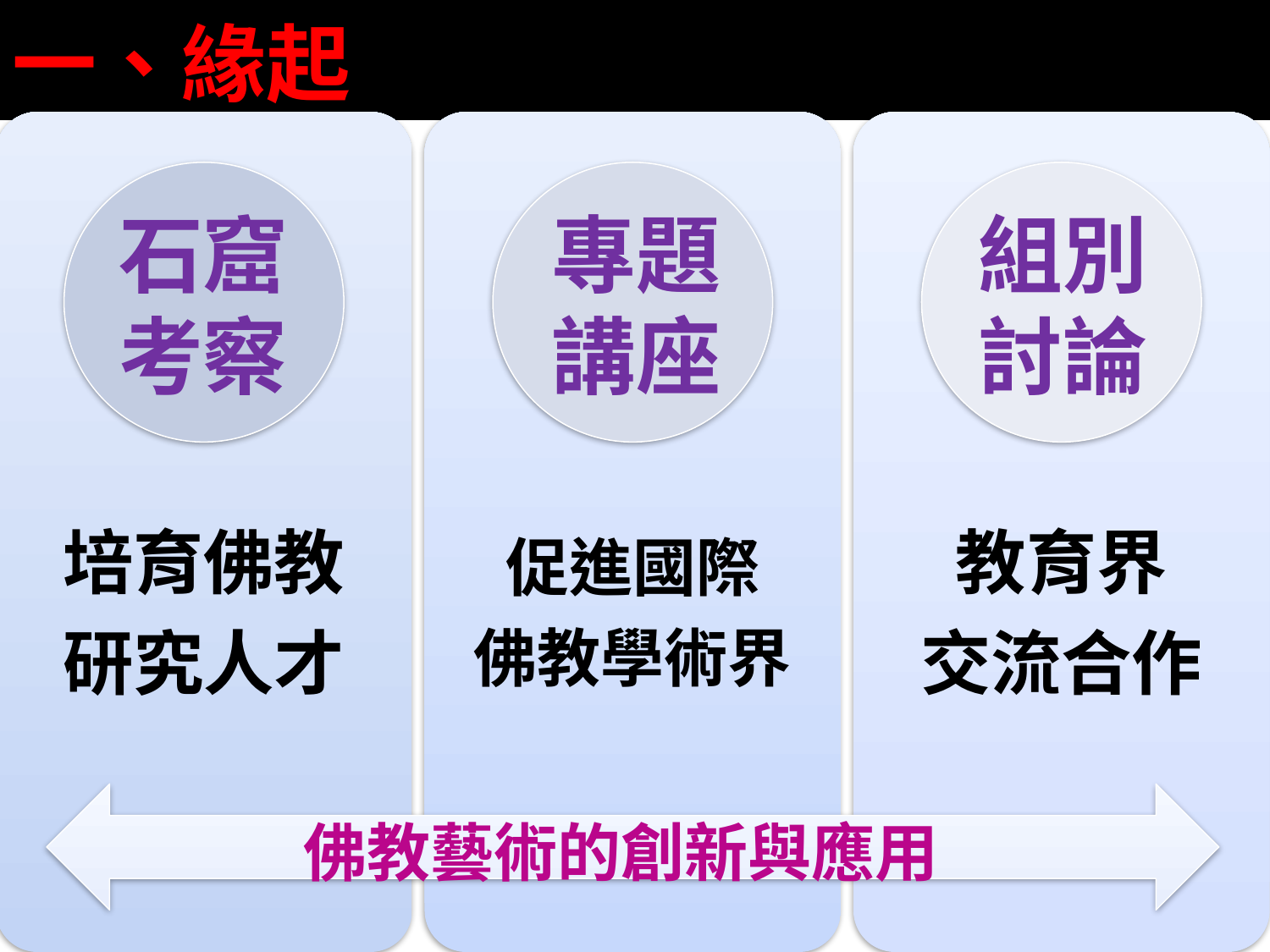

一、緣起
培育佛教
研究人才
促進國際
佛教學術界
教育界
交流合作
石窟
考察
專題
講座
組別
討論
佛教藝術的創新與應用